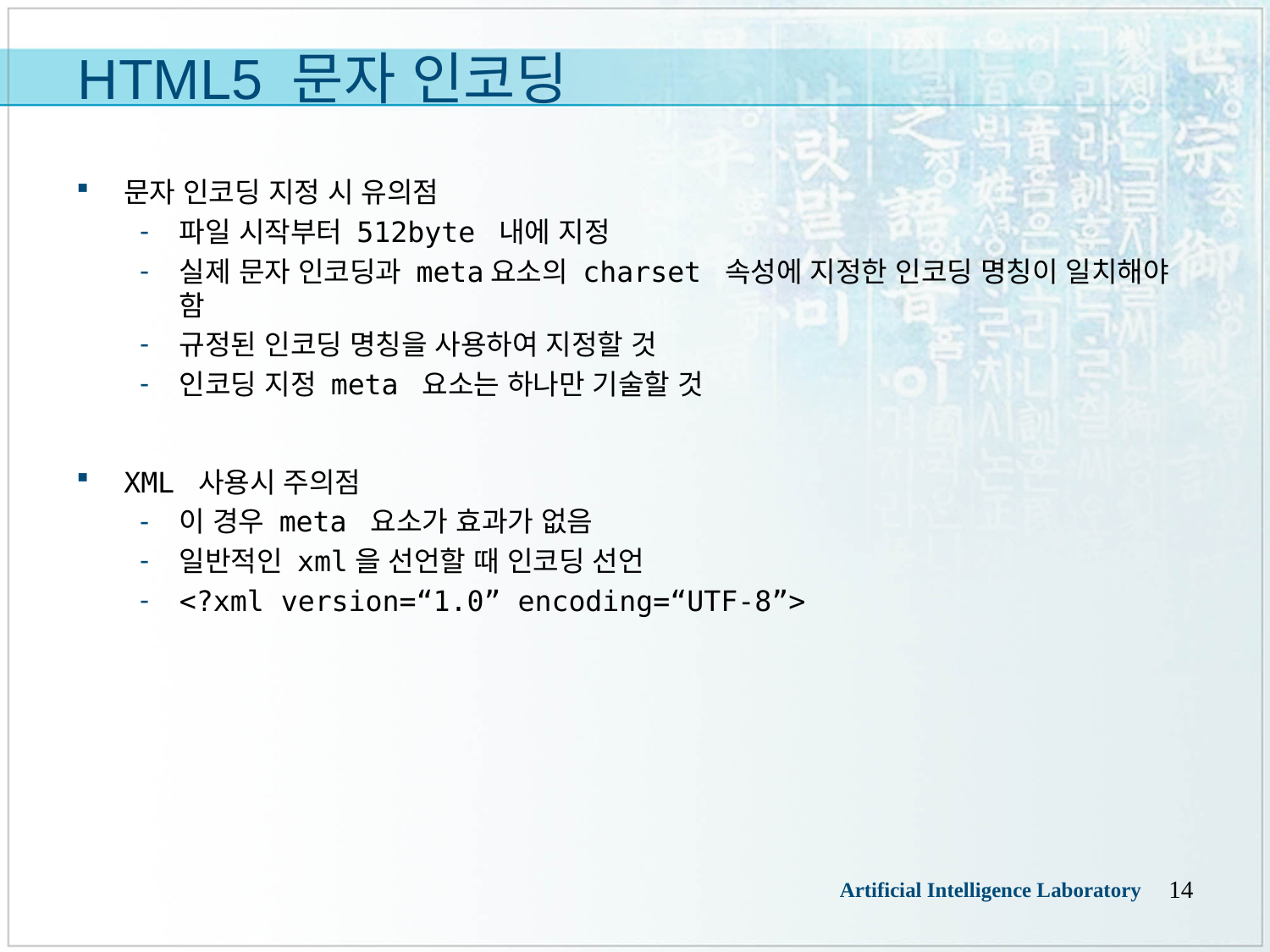

# HTML5 문자 인코딩
문자 인코딩 지정 시 유의점
파일 시작부터 512byte 내에 지정
실제 문자 인코딩과 meta요소의 charset 속성에 지정한 인코딩 명칭이 일치해야 함
규정된 인코딩 명칭을 사용하여 지정할 것
인코딩 지정 meta 요소는 하나만 기술할 것

XML 사용시 주의점
이 경우 meta 요소가 효과가 없음
일반적인 xml을 선언할 때 인코딩 선언
<?xml version=“1.0” encoding=“UTF-8”>

14